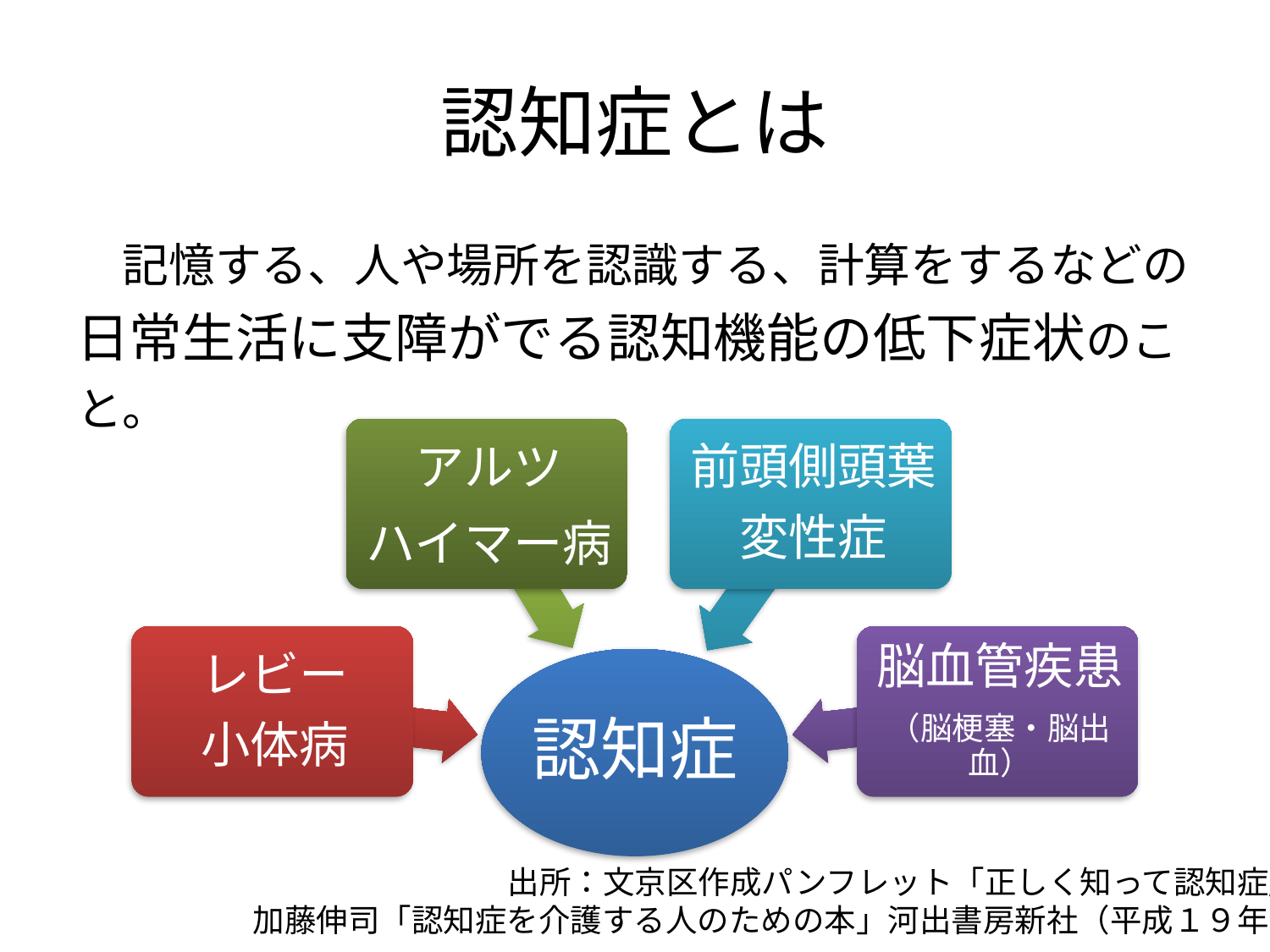

# 認知症とは
　記憶する、人や場所を認識する、計算をするなどの日常生活に支障がでる認知機能の低下症状のこと。

認知症
レビー
小体病
アルツ
ハイマー病
脳血管疾患
（脳梗塞・脳出血）
前頭側頭葉
変性症
出所：文京区作成パンフレット「正しく知って認知症」
加藤伸司「認知症を介護する人のための本」河出書房新社（平成１９年）